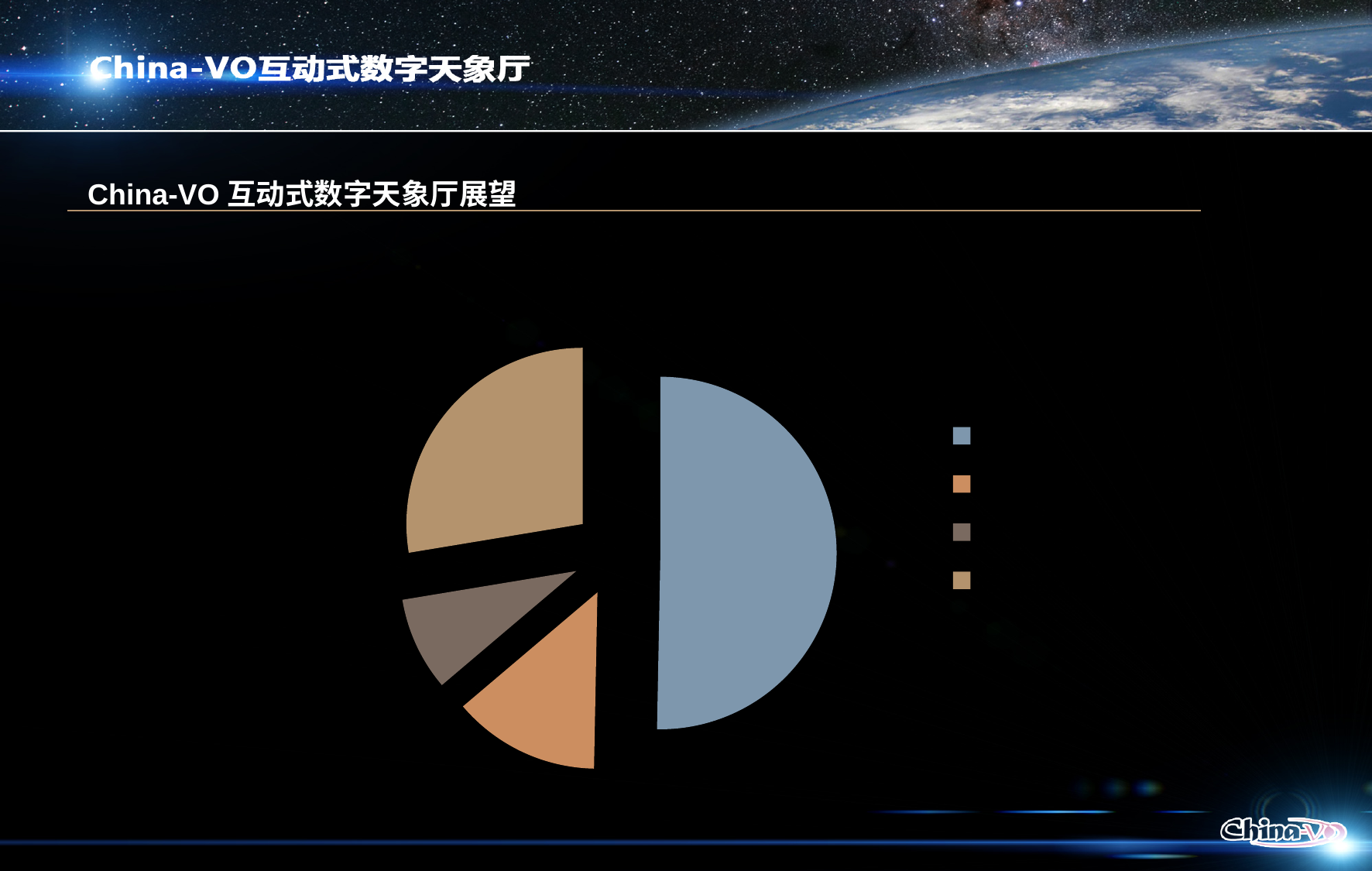

China-VO互动式数字天象厅展望

### Chart: 预计市场比例

| Category | WWT预计市场比例 |
|---|---|
| 中小学 | 8.2 |
| 科技馆 | 2.2 |
| 旅游景区 | 1.4 |
| 高等院校 | 4.5 |